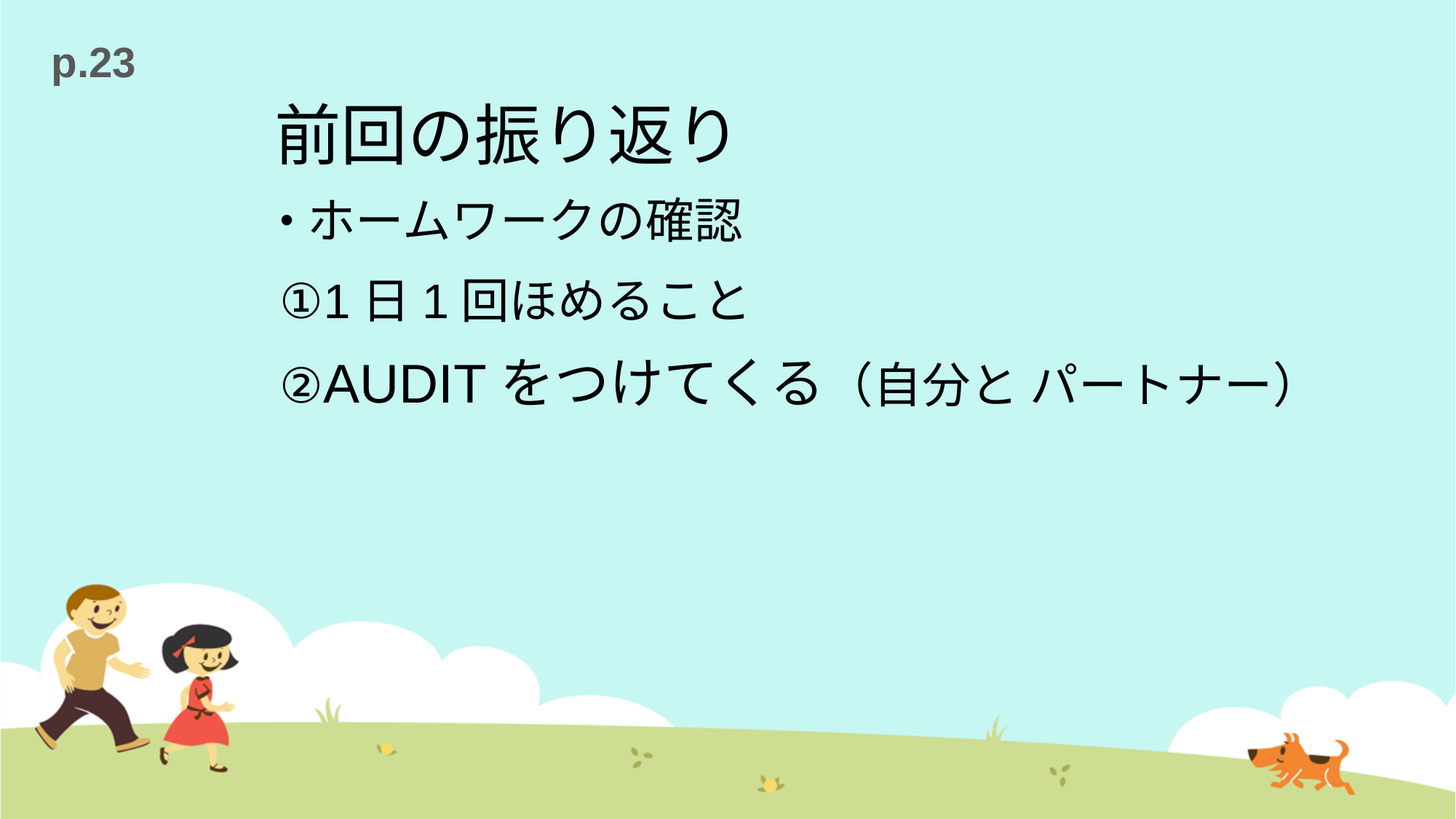

p.23
# 前回の振り返り
ホームワークの確認
①1日1回ほめること
②AUDITをつけてくる（自分と パートナー）